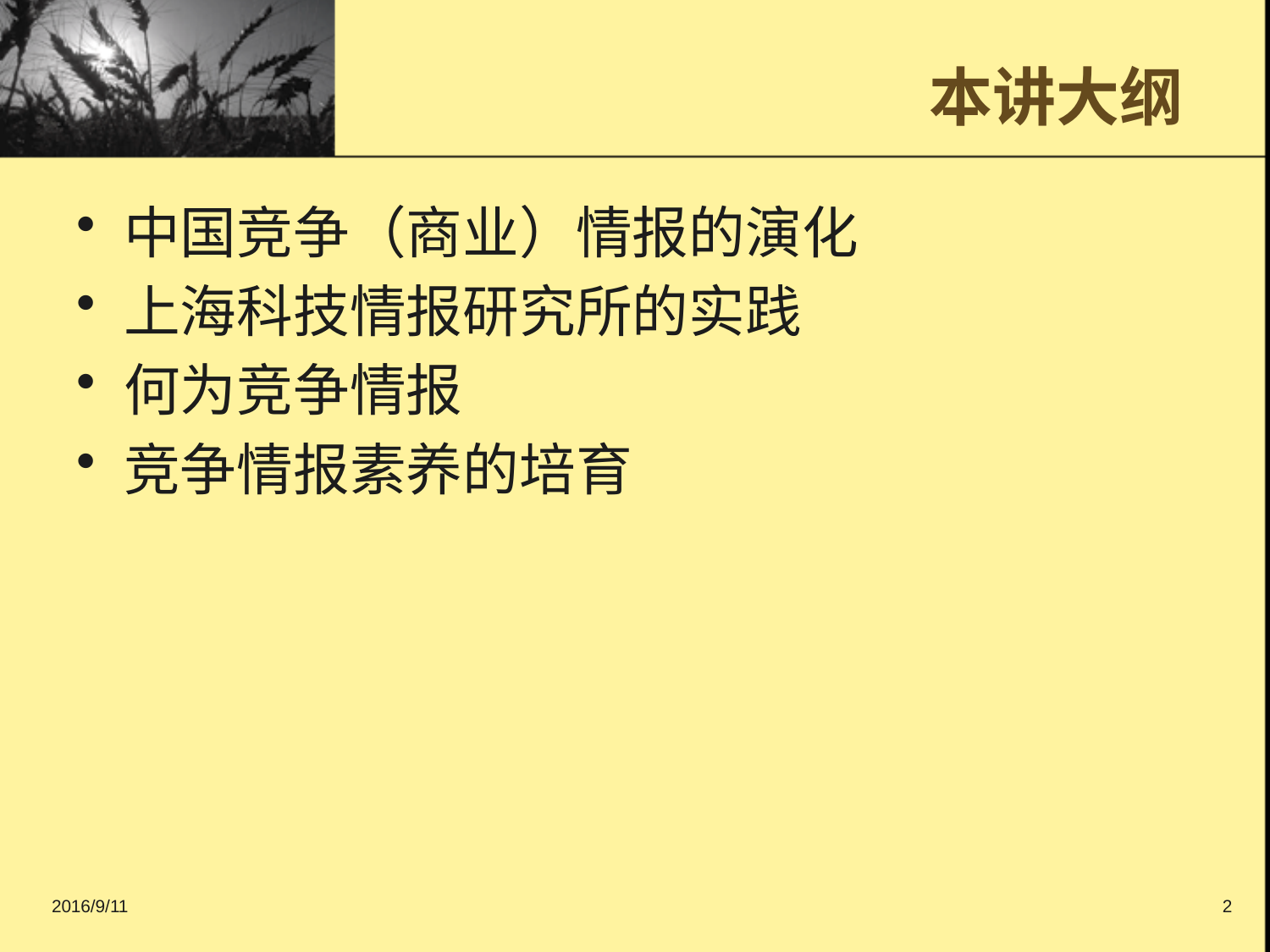

# 本讲大纲
中国竞争（商业）情报的演化
上海科技情报研究所的实践
何为竞争情报
竞争情报素养的培育

2016/9/11

2